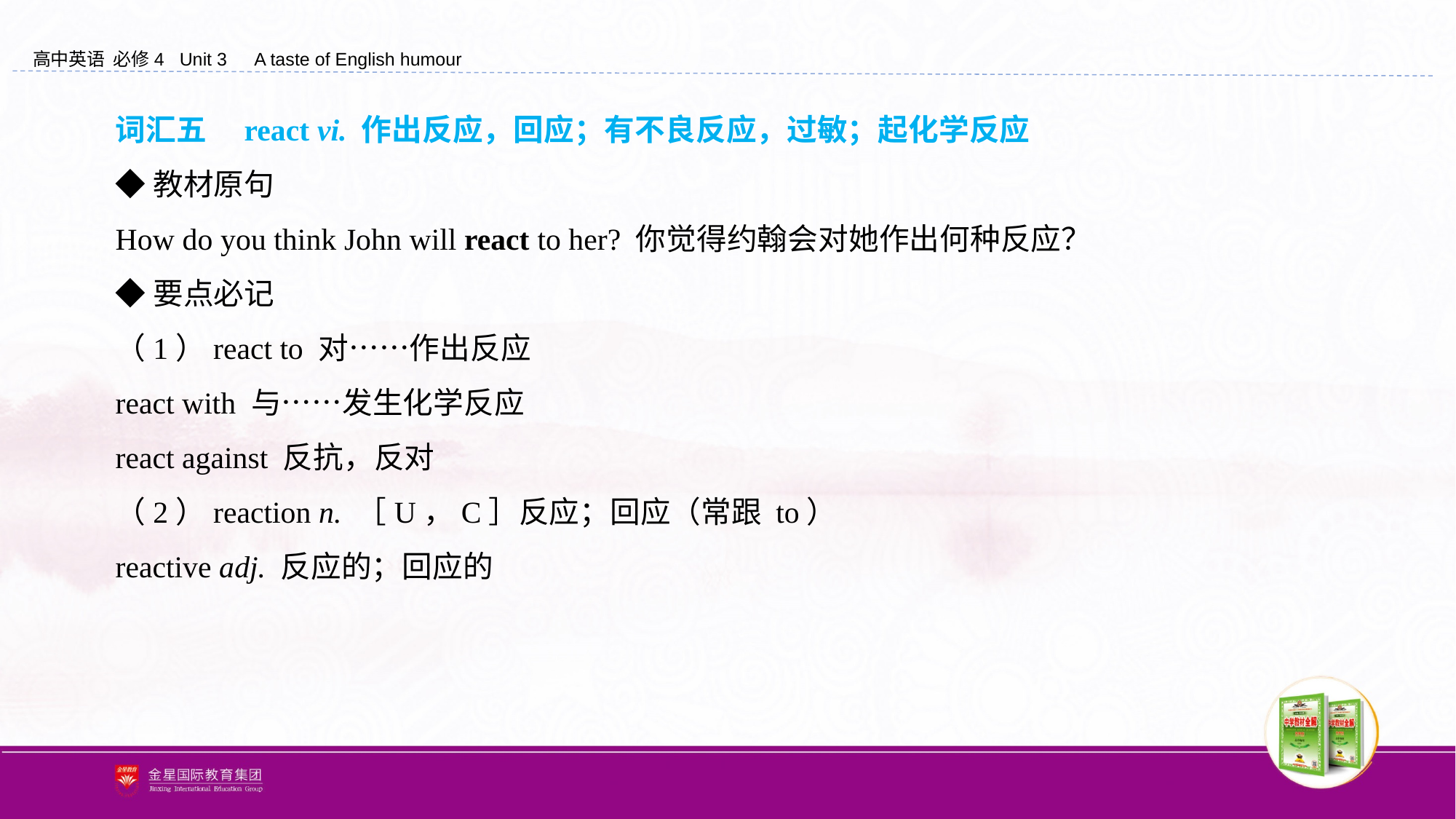

词汇五　react vi. 作出反应，回应；有不良反应，过敏；起化学反应
◆教材原句
How do you think John will react to her? 你觉得约翰会对她作出何种反应？
◆要点必记
（1）react to 对……作出反应
react with 与……发生化学反应
react against 反抗，反对
（2）reaction n. ［U，C］反应；回应（常跟 to）
reactive adj. 反应的；回应的